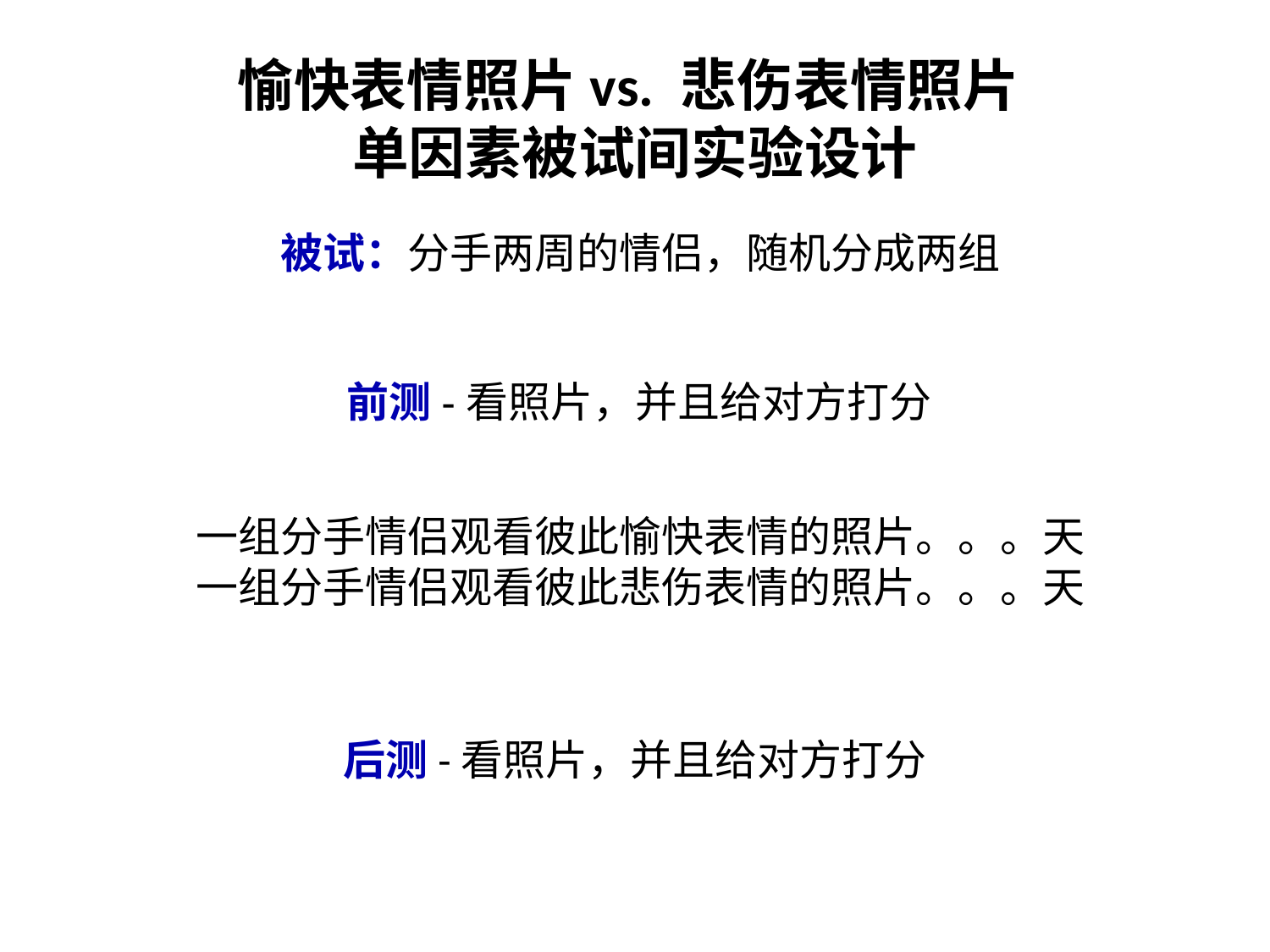

# 愉快表情照片vs. 悲伤表情照片 单因素被试间实验设计
被试：分手两周的情侣，随机分成两组

前测-看照片，并且给对方打分
一组分手情侣观看彼此愉快表情的照片。。。天
一组分手情侣观看彼此悲伤表情的照片。。。天
后测-看照片，并且给对方打分